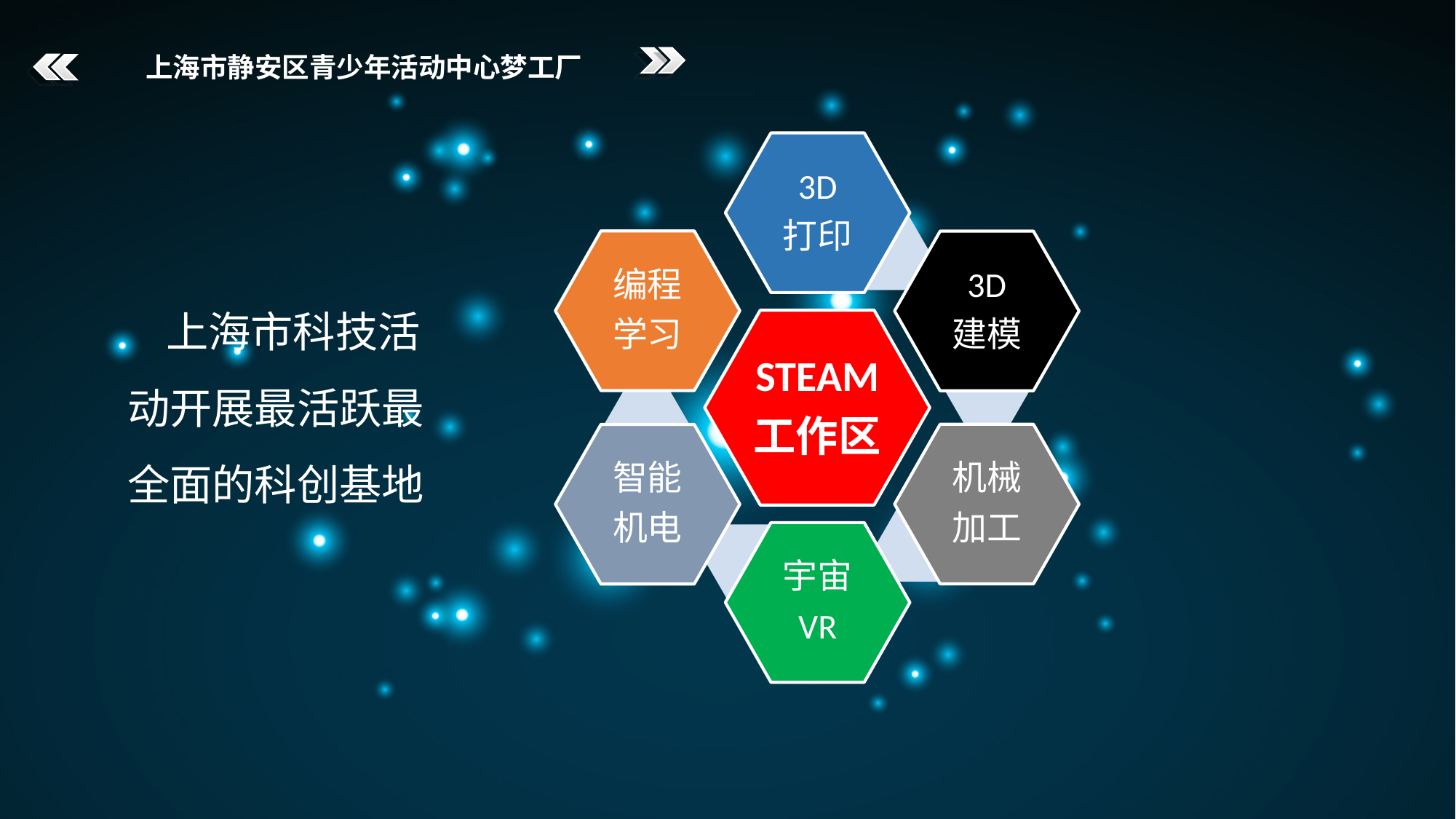

上海市静安区青少年活动中心梦工厂

STEAM
工作区
3D
打印
3D
建模
机械
加工
宇宙
VR
智能
机电
编程
学习
上海市科技活动开展最活跃最全面的科创基地